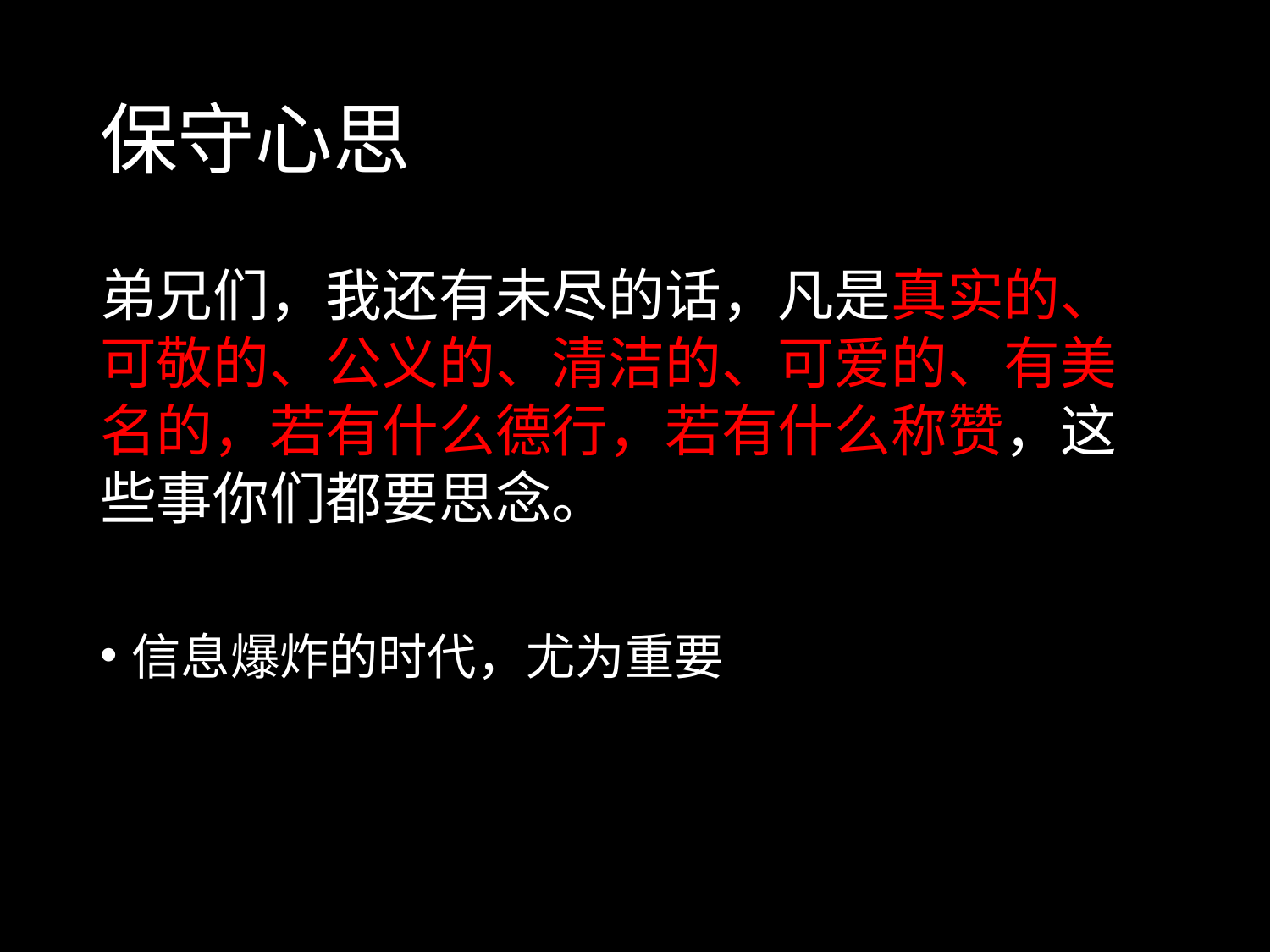

# 保守心思
弟兄们，我还有未尽的话，凡是真实的、可敬的、公义的、清洁的、可爱的、有美名的，若有什么德行，若有什么称赞，这些事你们都要思念。

信息爆炸的时代，尤为重要